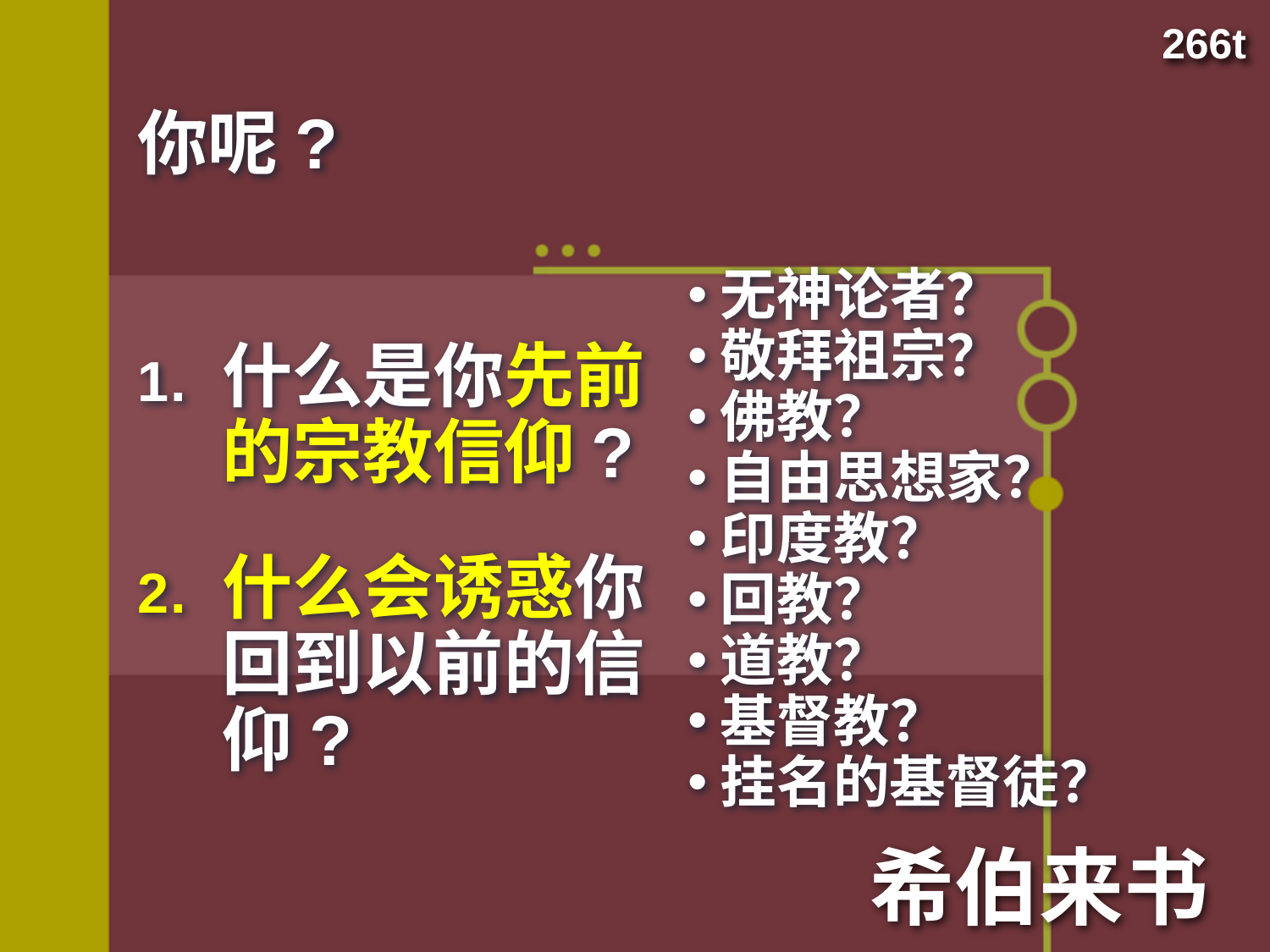

266t
# 你呢?
无神论者？
敬拜祖宗？
佛教？
自由思想家？
印度教？
回教？
道教？
基督教？
挂名的基督徒？
什么是你先前的宗教信仰?

什么会诱惑你回到以前的信 仰?
希伯来书